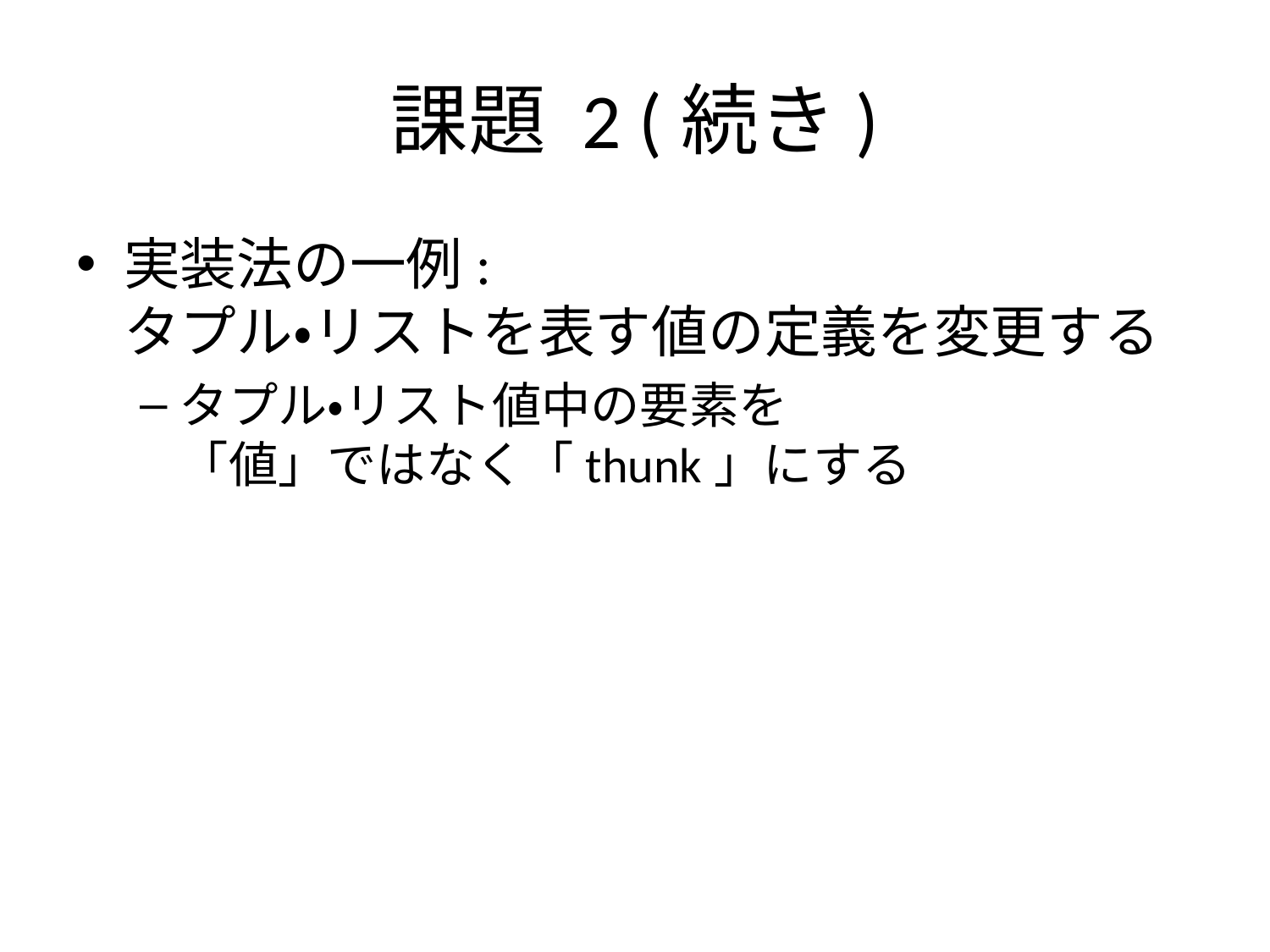

# 課題 2 (続き)
実装法の一例:
タプル・リストを表す値の定義を変更する
タプル・リスト値中の要素を
「値」ではなく「thunk」にする